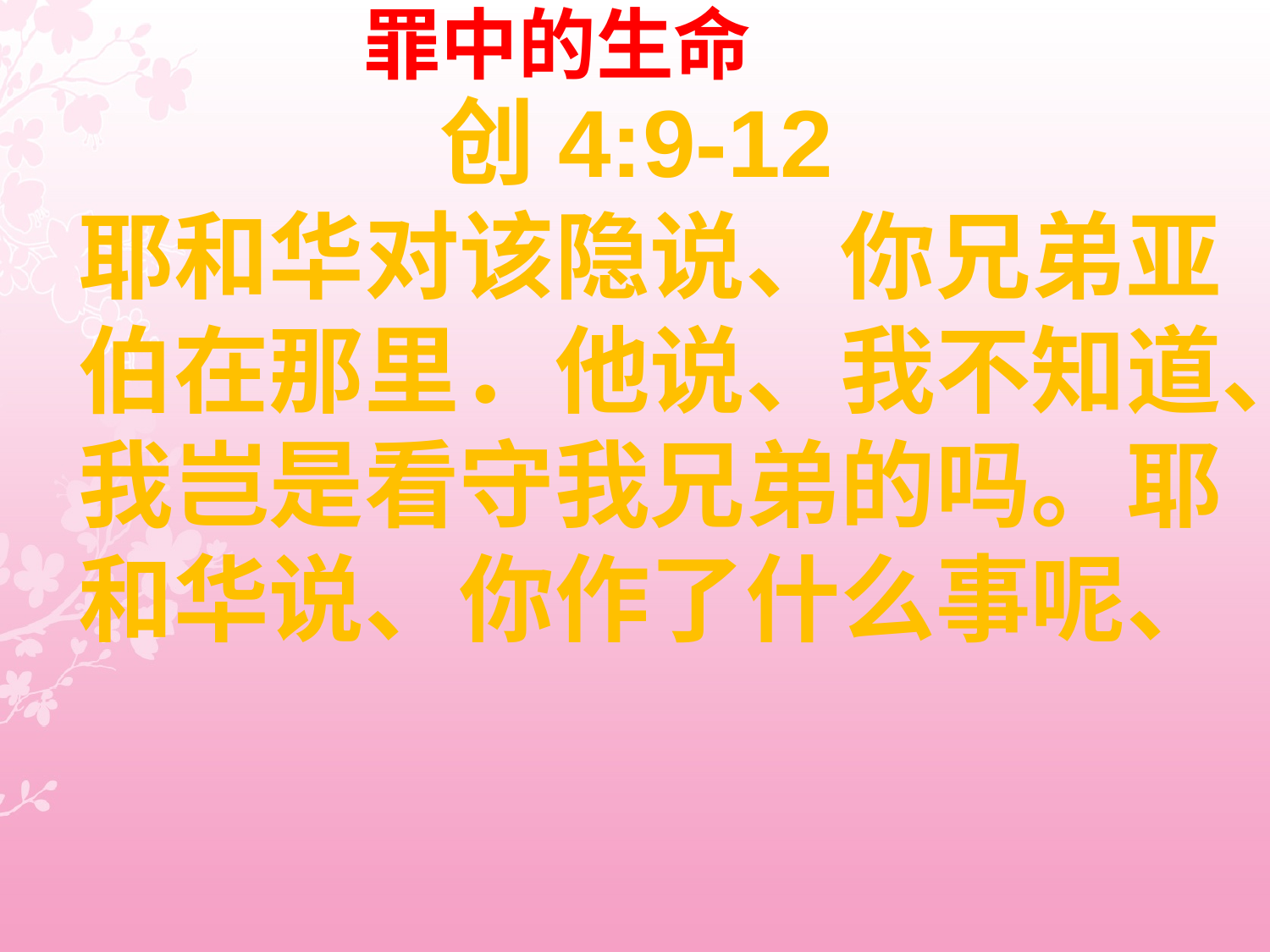

罪中的生命
创4:9-12
耶和华对该隐说、你兄弟亚伯在那里．他说、我不知道、我岂是看守我兄弟的吗。耶和华说、你作了什么事呢、